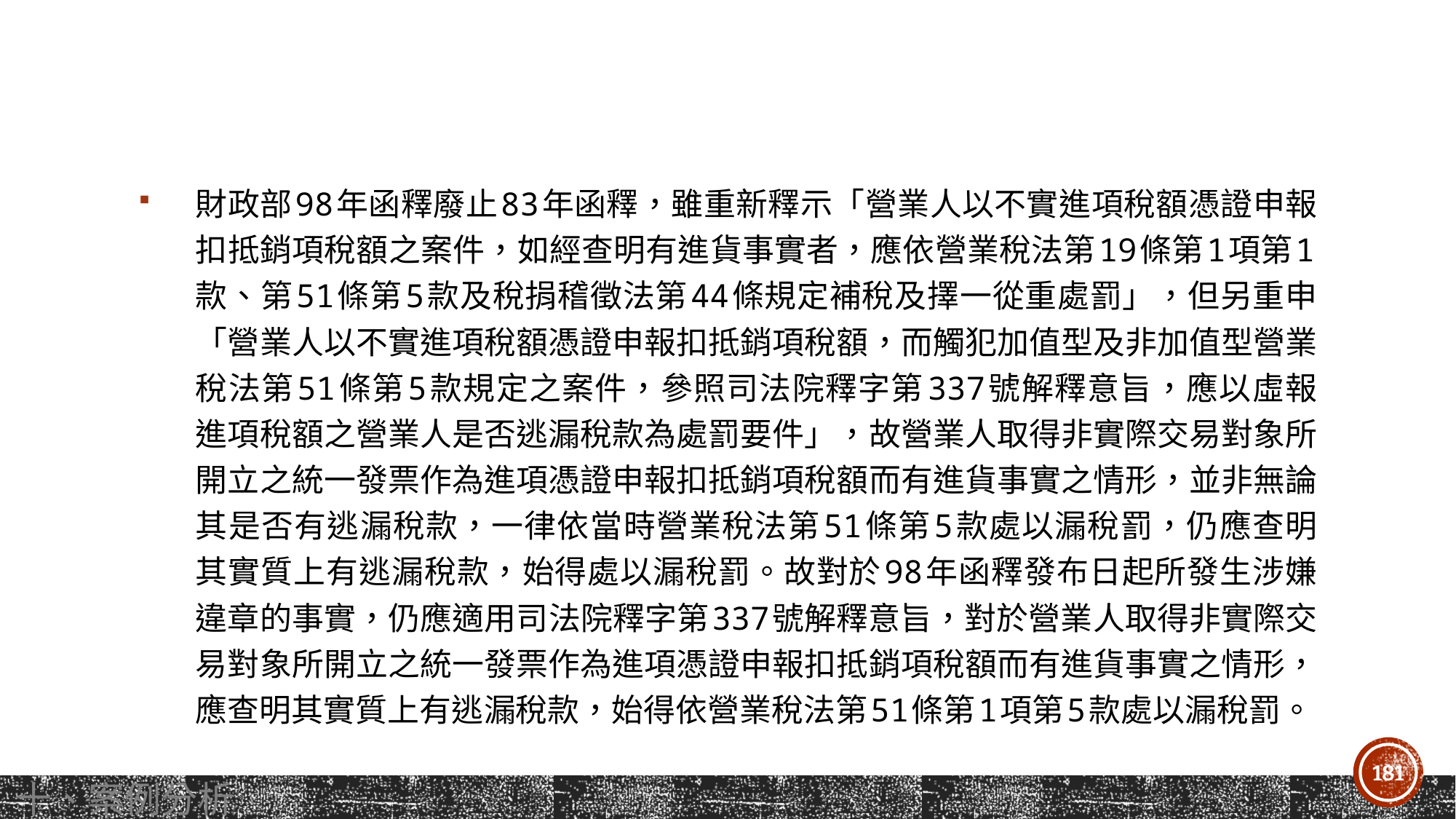

#
財政部98年函釋廢止83年函釋，雖重新釋示「營業人以不實進項稅額憑證申報扣抵銷項稅額之案件，如經查明有進貨事實者，應依營業稅法第19條第1項第1款、第51條第5款及稅捐稽徵法第44條規定補稅及擇一從重處罰」，但另重申「營業人以不實進項稅額憑證申報扣抵銷項稅額，而觸犯加值型及非加值型營業稅法第51條第5款規定之案件，參照司法院釋字第337號解釋意旨，應以虛報進項稅額之營業人是否逃漏稅款為處罰要件」，故營業人取得非實際交易對象所開立之統一發票作為進項憑證申報扣抵銷項稅額而有進貨事實之情形，並非無論其是否有逃漏稅款，一律依當時營業稅法第51條第5款處以漏稅罰，仍應查明其實質上有逃漏稅款，始得處以漏稅罰。故對於98年函釋發布日起所發生涉嫌違章的事實，仍應適用司法院釋字第337號解釋意旨，對於營業人取得非實際交易對象所開立之統一發票作為進項憑證申報扣抵銷項稅額而有進貨事實之情形，應查明其實質上有逃漏稅款，始得依營業稅法第51條第1項第5款處以漏稅罰。

181